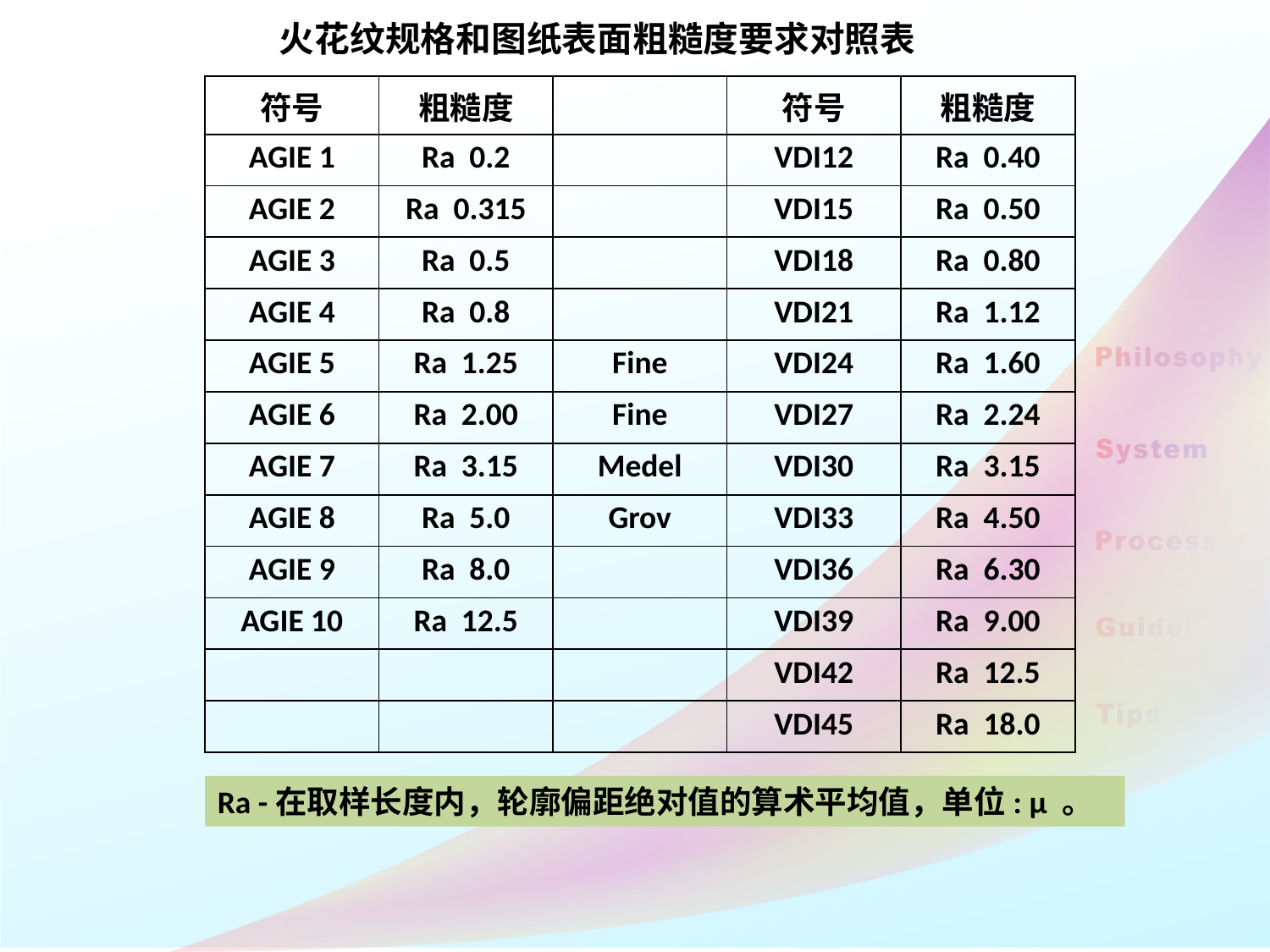

火花纹规格和图纸表面粗糙度要求对照表
| 符号 | 粗糙度 |  | 符号 | 粗糙度 |
| --- | --- | --- | --- | --- |
| AGIE 1 | Ra 0.2 |  | VDI12 | Ra 0.40 |
| AGIE 2 | Ra 0.315 |  | VDI15 | Ra 0.50 |
| AGIE 3 | Ra 0.5 |  | VDI18 | Ra 0.80 |
| AGIE 4 | Ra 0.8 |  | VDI21 | Ra 1.12 |
| AGIE 5 | Ra 1.25 | Fine | VDI24 | Ra 1.60 |
| AGIE 6 | Ra 2.00 | Fine | VDI27 | Ra 2.24 |
| AGIE 7 | Ra 3.15 | Medel | VDI30 | Ra 3.15 |
| AGIE 8 | Ra 5.0 | Grov | VDI33 | Ra 4.50 |
| AGIE 9 | Ra 8.0 |  | VDI36 | Ra 6.30 |
| AGIE 10 | Ra 12.5 |  | VDI39 | Ra 9.00 |
|  |  |  | VDI42 | Ra 12.5 |
|  |  |  | VDI45 | Ra 18.0 |
Ra -在取样长度内，轮廓偏距绝对值的算术平均值，单位: μ 。